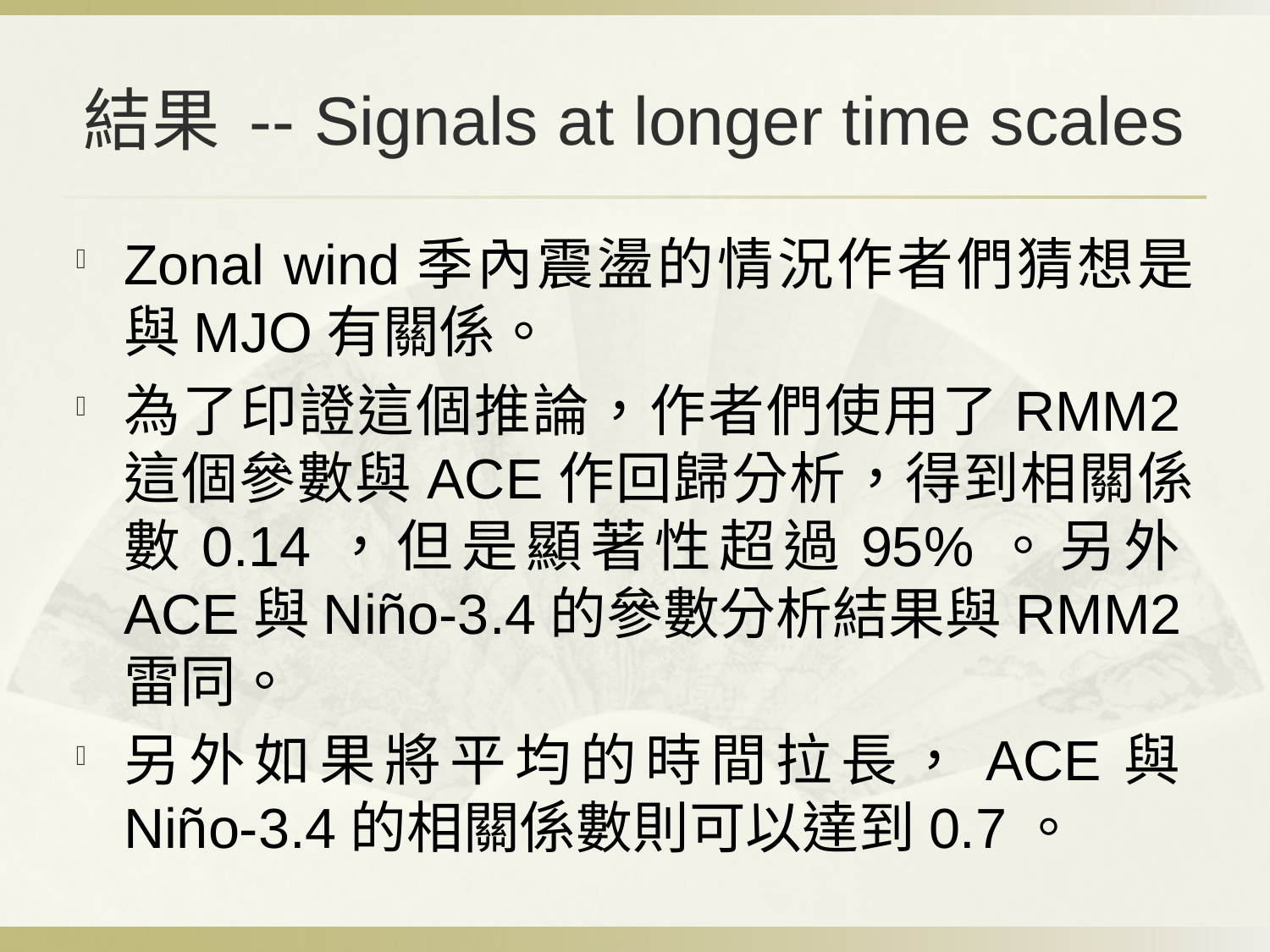

# 結果 -- Signals at longer time scales
Zonal wind季內震盪的情況作者們猜想是與MJO有關係。
為了印證這個推論，作者們使用了RMM2這個參數與ACE作回歸分析，得到相關係數0.14，但是顯著性超過95%。另外ACE與Niño-3.4的參數分析結果與RMM2雷同。
另外如果將平均的時間拉長，ACE與Niño-3.4的相關係數則可以達到0.7。